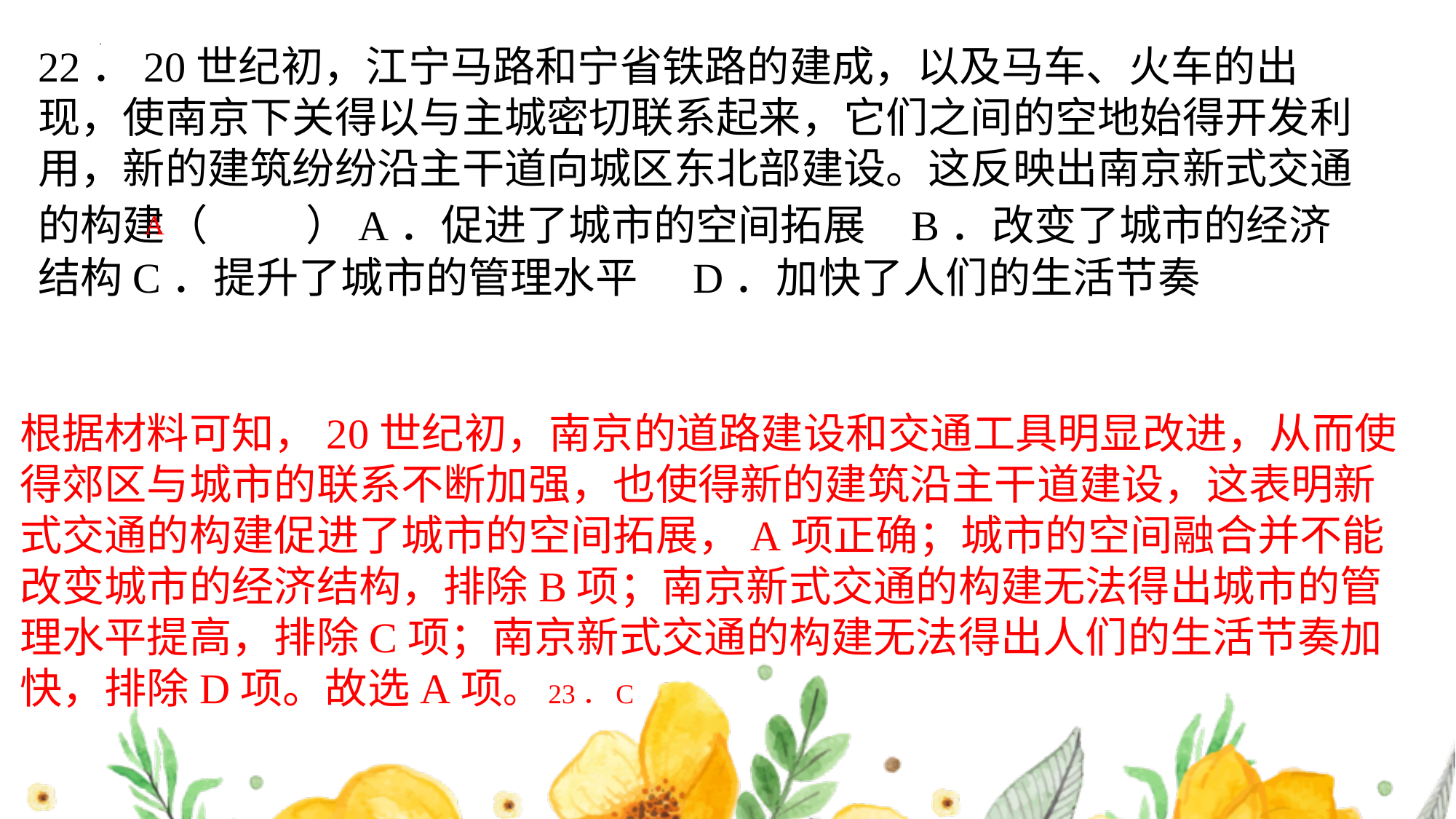

22．20世纪初，江宁马路和宁省铁路的建成，以及马车、火车的出现，使南京下关得以与主城密切联系起来，它们之间的空地始得开发利用，新的建筑纷纷沿主干道向城区东北部建设。这反映出南京新式交通的构建（         ）A．促进了城市的空间拓展	B．改变了城市的经济结构C．提升了城市的管理水平	D．加快了人们的生活节奏

A
根据材料可知，20世纪初，南京的道路建设和交通工具明显改进，从而使得郊区与城市的联系不断加强，也使得新的建筑沿主干道建设，这表明新式交通的构建促进了城市的空间拓展，A项正确；城市的空间融合并不能改变城市的经济结构，排除B项；南京新式交通的构建无法得出城市的管理水平提高，排除C项；南京新式交通的构建无法得出人们的生活节奏加快，排除D项。故选A项。23．C